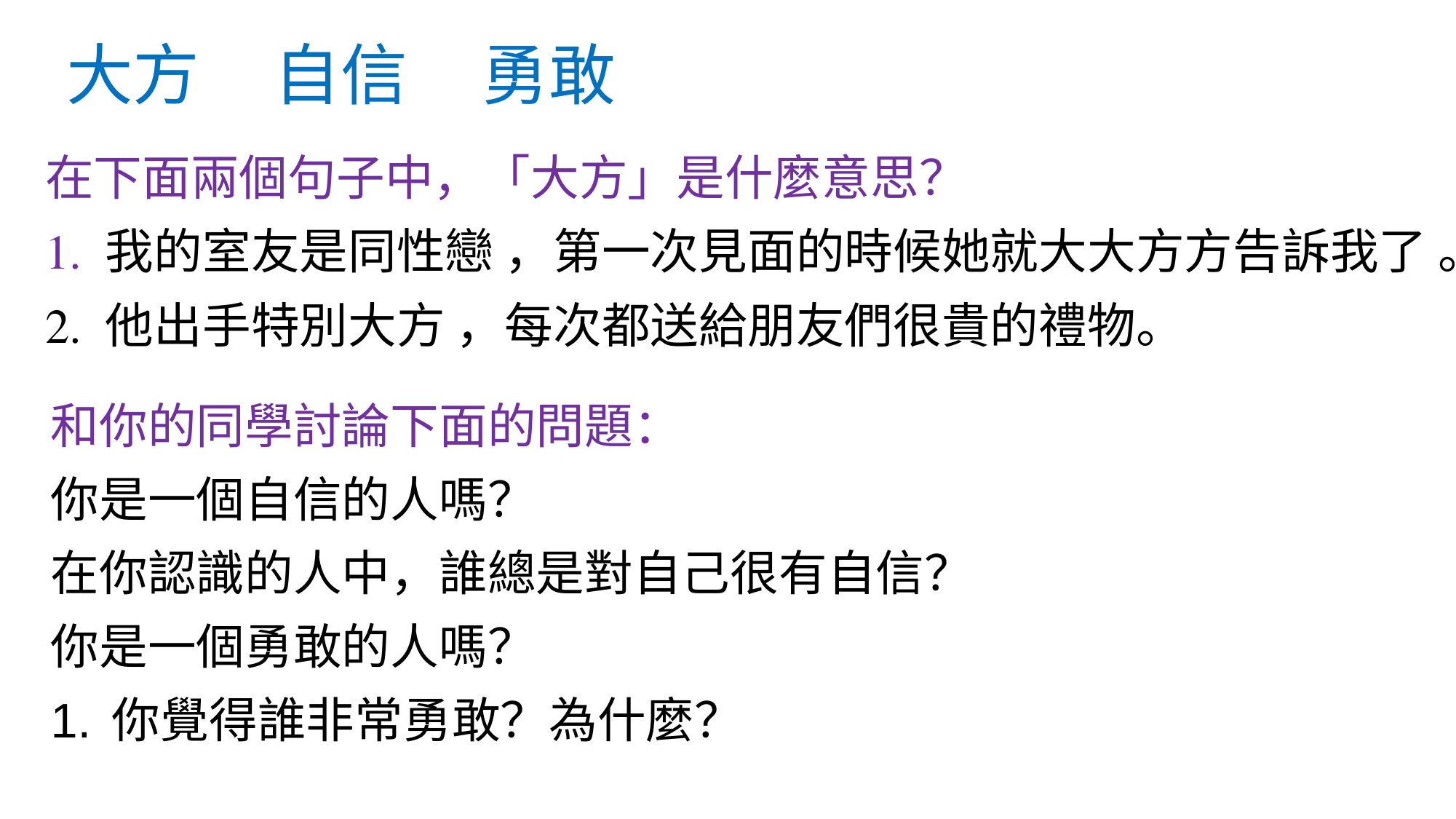

# 大方     自信     勇敢
在下面兩個句子中，「大方」是什麼意思？
1. 我的室友是同性戀 ，第一次見面的時候她就大大方方告訴我了 。
2. 他出手特別大方 ，每次都送給朋友們很貴的禮物。
和你的同學討論下面的問題：
你是一個自信的人嗎？
在你認識的人中，誰總是對自己很有自信？
你是一個勇敢的人嗎？
你覺得誰非常勇敢？為什麼？